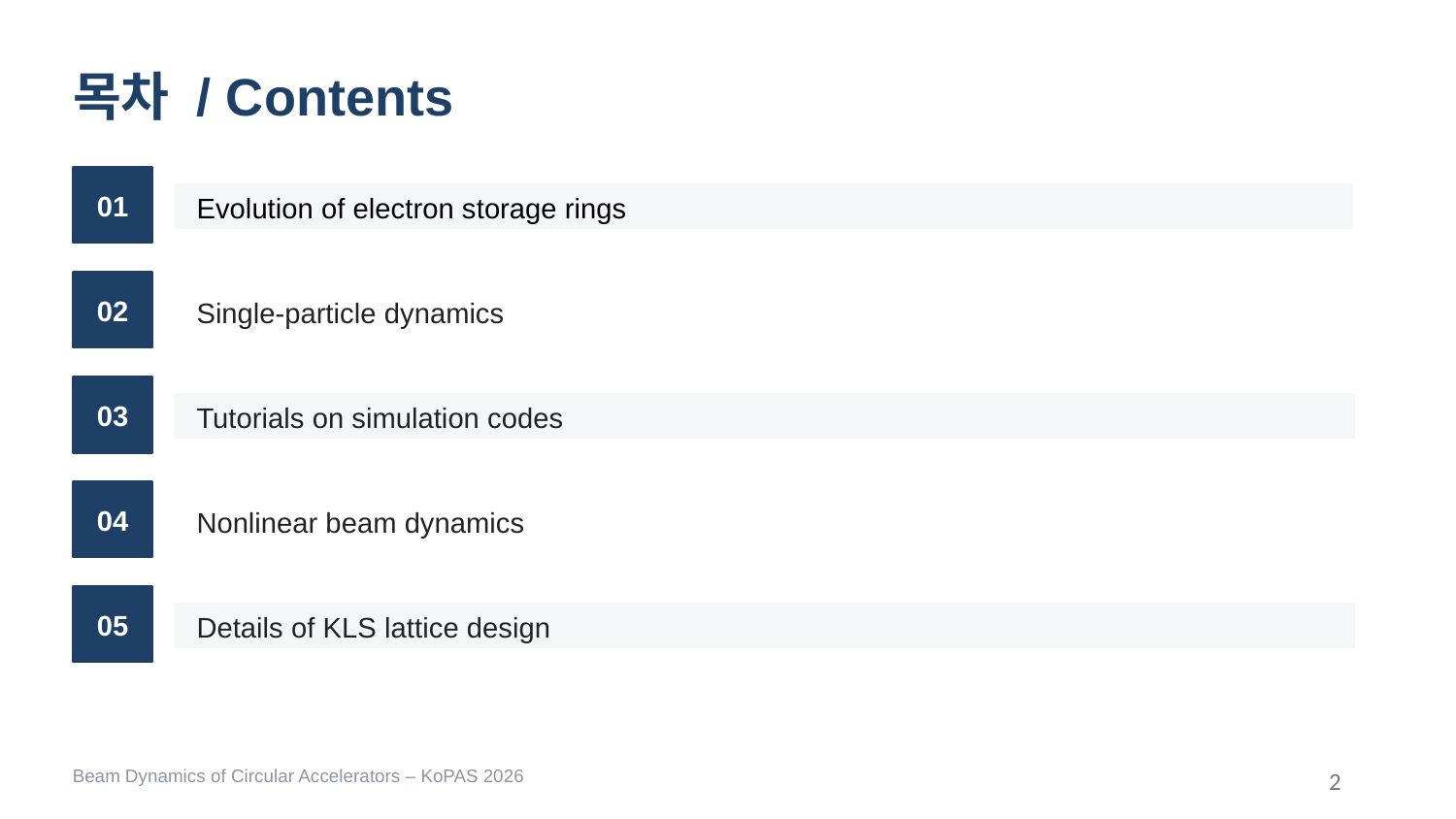

목차 / Contents

01
Evolution of electron storage rings

02
Single-particle dynamics

03
Tutorials on simulation codes

04
Nonlinear beam dynamics

05
Details of KLS lattice design

06
Beam Dynamics of Circular Accelerators – KoPAS 2026
2